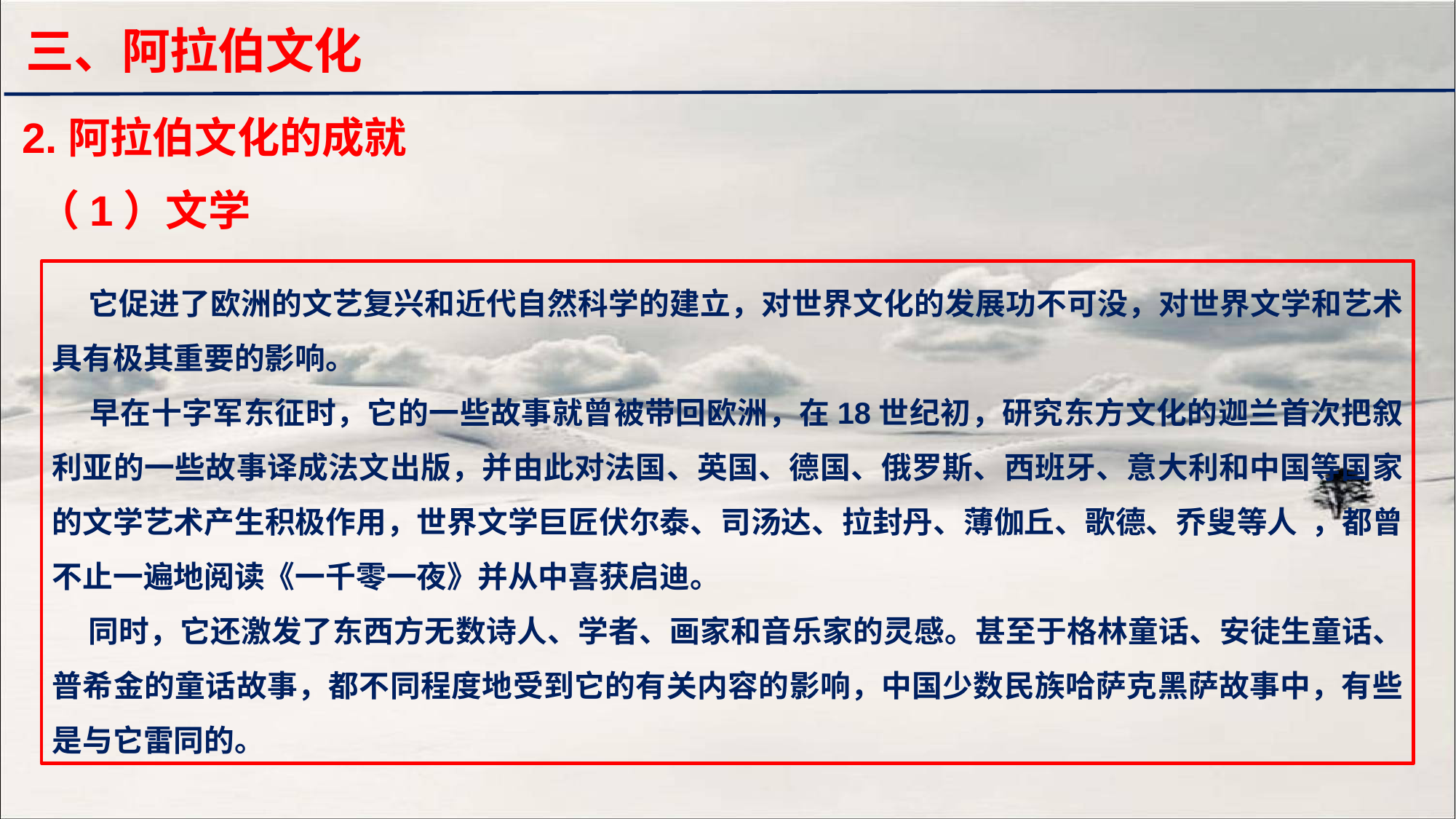

三、阿拉伯文化
2.阿拉伯文化的成就
（1）文学
    它促进了欧洲的文艺复兴和近代自然科学的建立，对世界文化的发展功不可没，对世界文学和艺术具有极其重要的影响。
    早在十字军东征时，它的一些故事就曾被带回欧洲，在18世纪初，研究东方文化的迦兰首次把叙利亚的一些故事译成法文出版，并由此对法国、英国、德国、俄罗斯、西班牙、意大利和中国等国家的文学艺术产生积极作用，世界文学巨匠伏尔泰、司汤达、拉封丹、薄伽丘、歌德、乔叟等人  ，都曾不止一遍地阅读《一千零一夜》并从中喜获启迪。
    同时，它还激发了东西方无数诗人、学者、画家和音乐家的灵感。甚至于格林童话、安徒生童话、普希金的童话故事，都不同程度地受到它的有关内容的影响，中国少数民族哈萨克黑萨故事中，有些是与它雷同的。
23